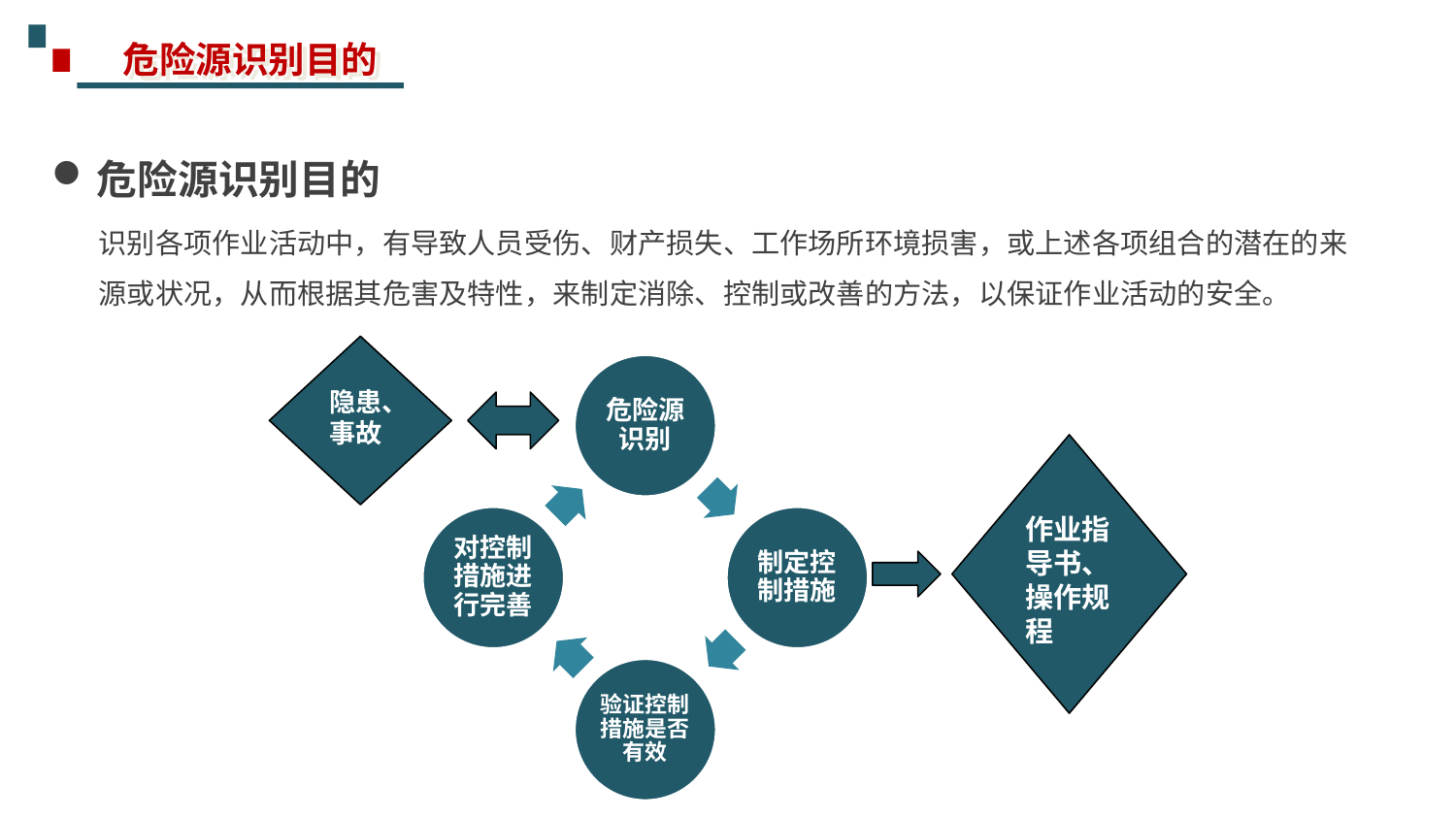

危险源识别目的

危险源识别目的
识别各项作业活动中，有导致人员受伤、财产损失、工作场所环境损害，或上述各项组合的潜在的来源或状况，从而根据其危害及特性，来制定消除、控制或改善的方法，以保证作业活动的安全。
隐患、事故
危险源识别

制定控制措施

验证控制措施是否有效

对控制措施进行完善

作业指导书、操作规程

4